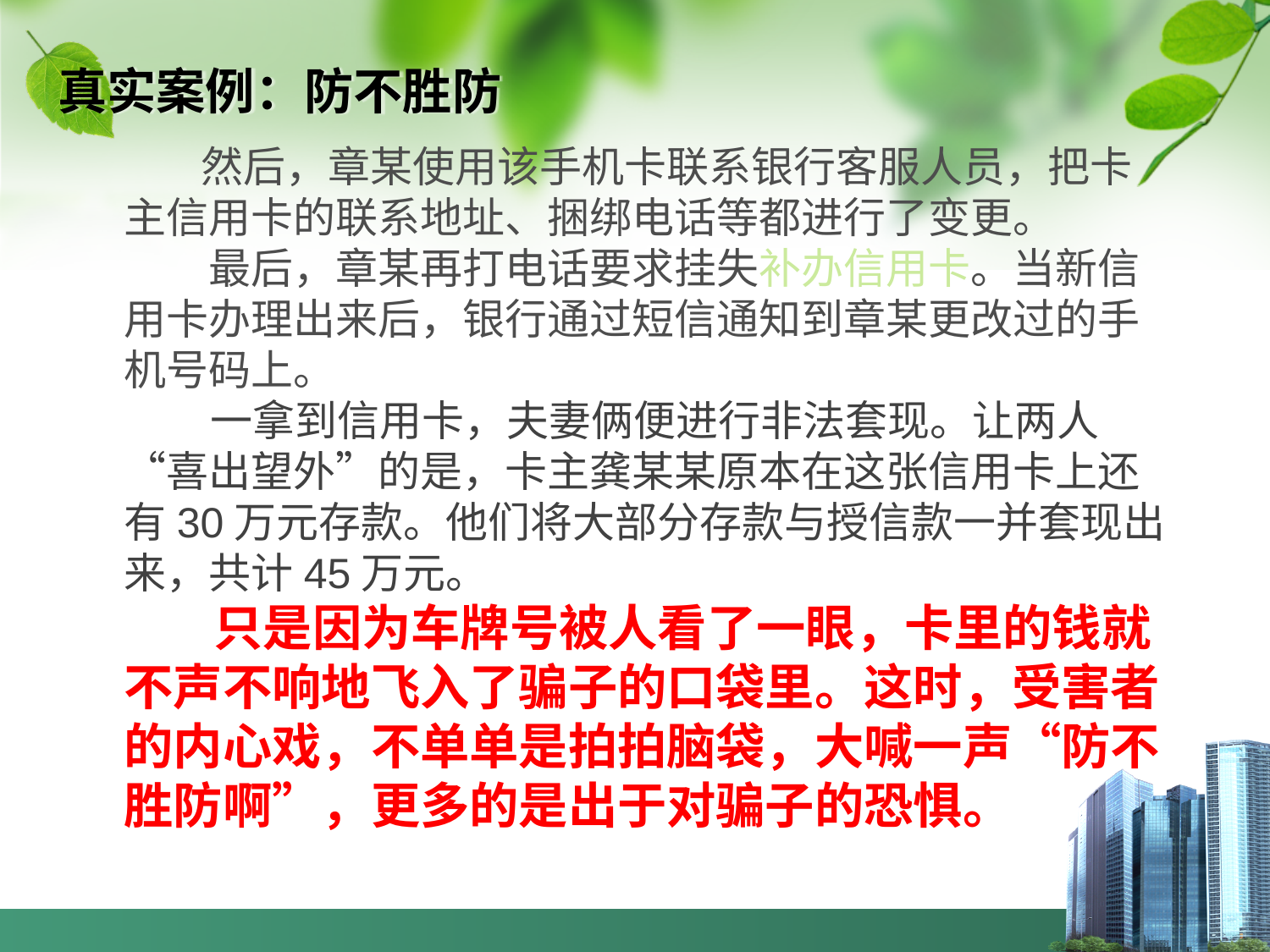

# 真实案例：防不胜防
       然后，章某使用该手机卡联系银行客服人员，把卡主信用卡的联系地址、捆绑电话等都进行了变更。
　　最后，章某再打电话要求挂失补办信用卡。当新信用卡办理出来后，银行通过短信通知到章某更改过的手机号码上。
        一拿到信用卡，夫妻俩便进行非法套现。让两人“喜出望外”的是，卡主龚某某原本在这张信用卡上还有30万元存款。他们将大部分存款与授信款一并套现出来，共计45万元。
        只是因为车牌号被人看了一眼，卡里的钱就不声不响地飞入了骗子的口袋里。这时，受害者的内心戏，不单单是拍拍脑袋，大喊一声“防不胜防啊”，更多的是出于对骗子的恐惧。
1
总结一下，有几点四点：